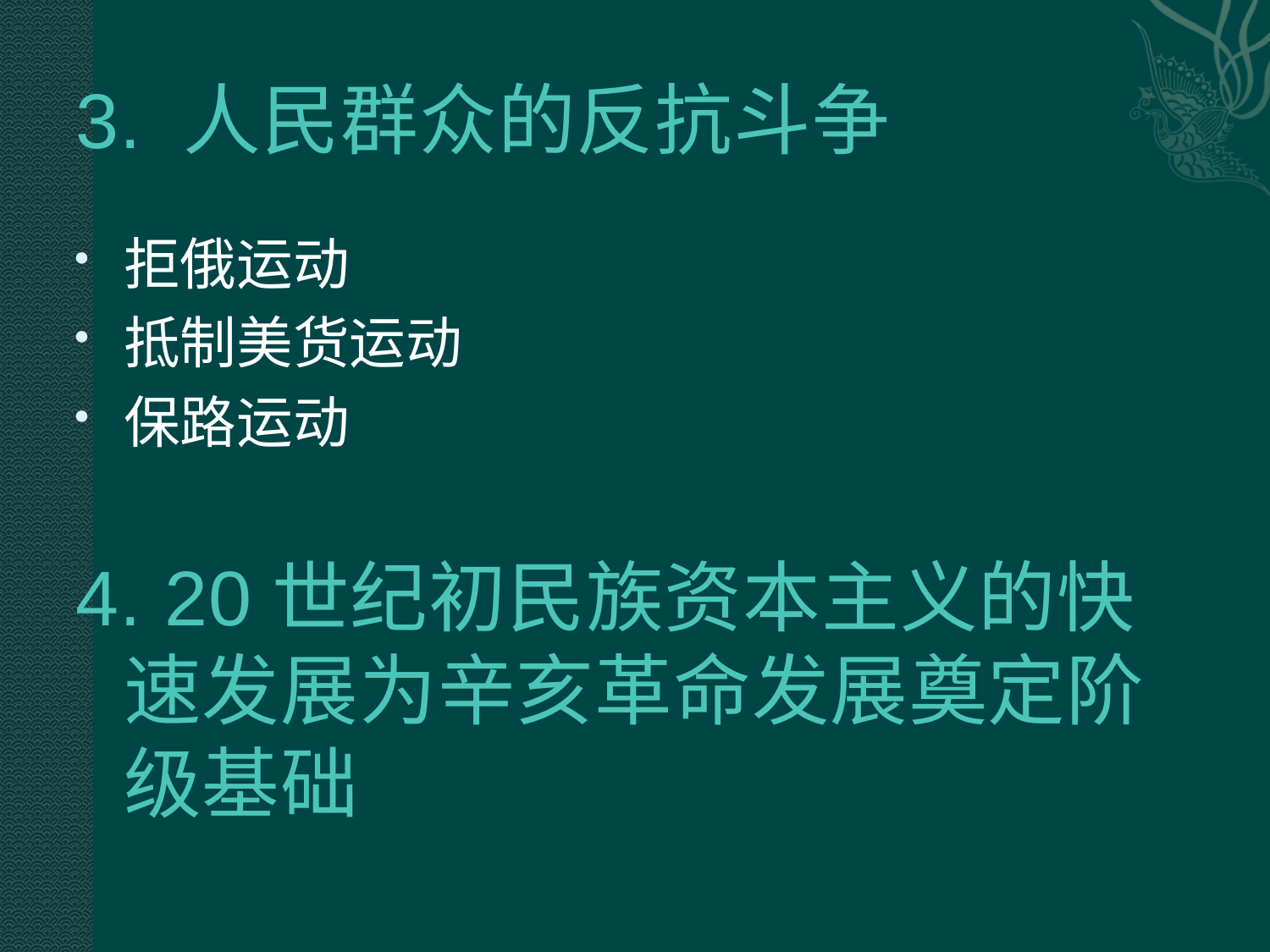

# 3. 人民群众的反抗斗争
拒俄运动
抵制美货运动
保路运动

4. 20世纪初民族资本主义的快速发展为辛亥革命发展奠定阶级基础